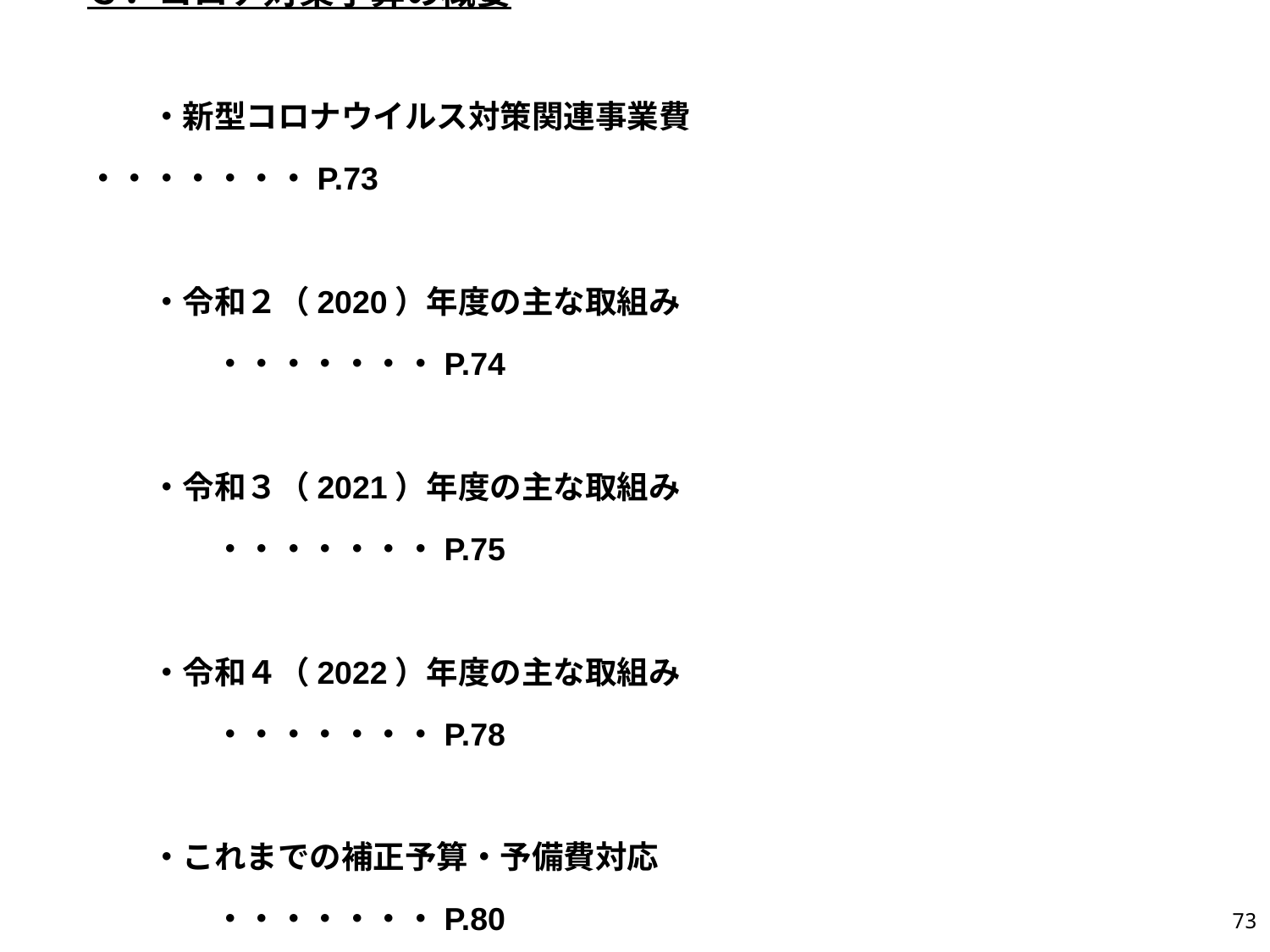

３．コロナ対策予算の概要

　　・新型コロナウイルス対策関連事業費　　　　			・・・・・・・P.73

　　・令和２（2020）年度の主な取組み　　　　　　　　　　　　　　　	・・・・・・・P.74

　　・令和３（2021）年度の主な取組み　　　　　　　　　　　　　　　　　　 	・・・・・・・P.75

　　・令和４（2022）年度の主な取組み　 　　　　　　　　　　　　　　　　　	・・・・・・・P.78

　　・これまでの補正予算・予備費対応 　　　　　　　　　　　　　　　　　	・・・・・・・P.80

73